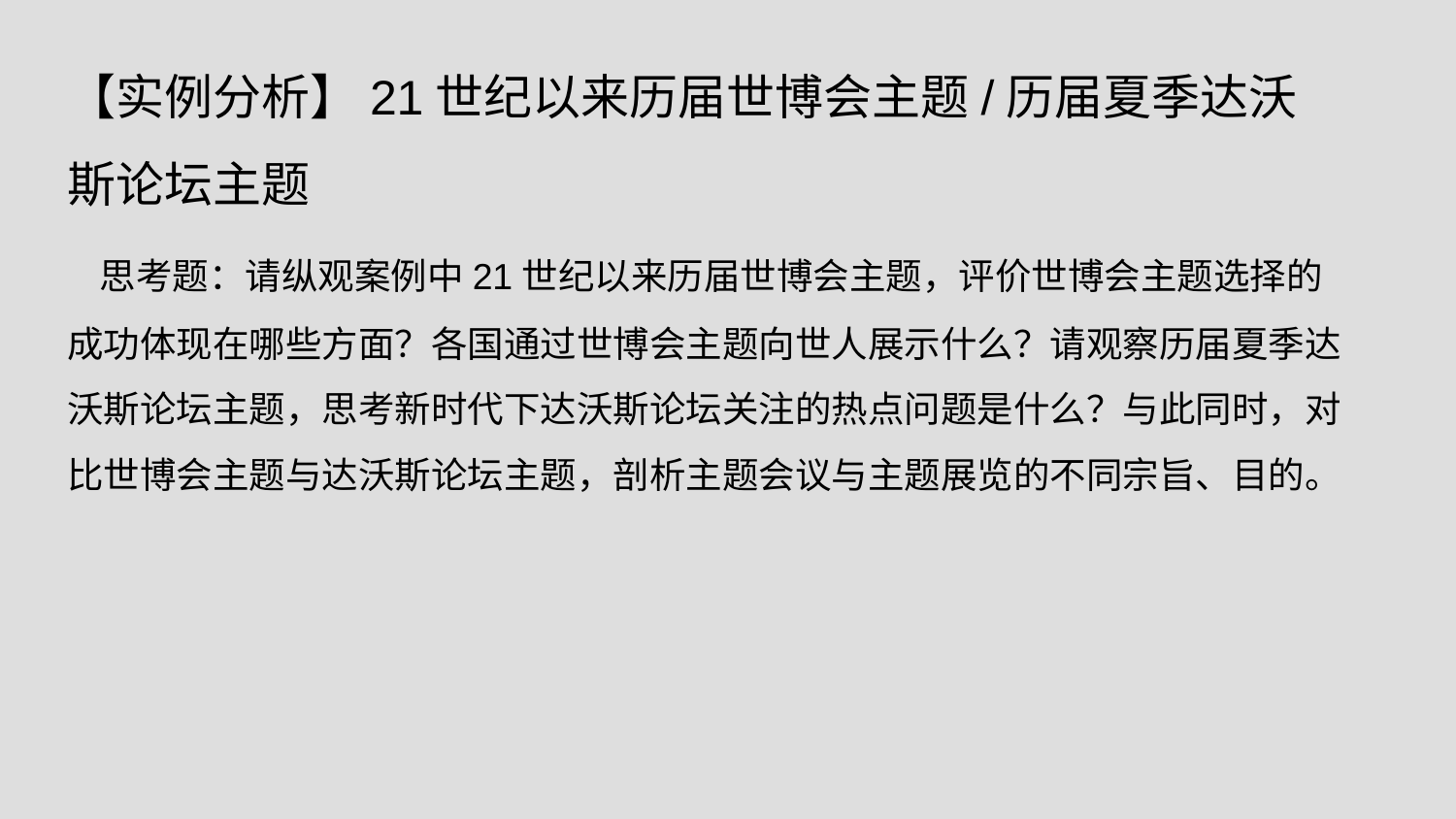

# 【实例分析】21世纪以来历届世博会主题/历届夏季达沃斯论坛主题 思考题：请纵观案例中21世纪以来历届世博会主题，评价世博会主题选择的成功体现在哪些方面？各国通过世博会主题向世人展示什么？请观察历届夏季达沃斯论坛主题，思考新时代下达沃斯论坛关注的热点问题是什么？与此同时，对比世博会主题与达沃斯论坛主题，剖析主题会议与主题展览的不同宗旨、目的。